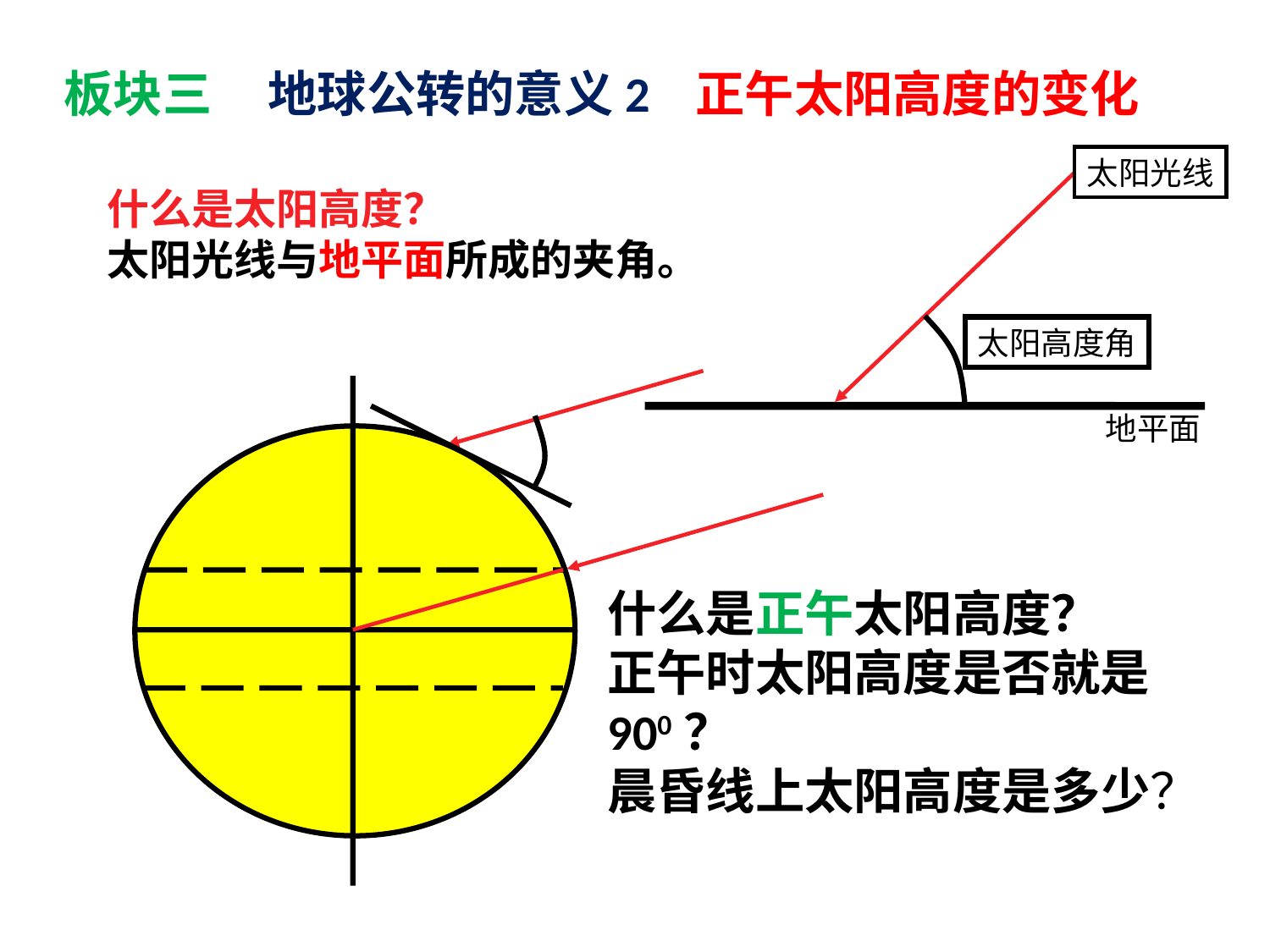

板块三     地球公转的意义2   正午太阳高度的变化
太阳光线

什么是太阳高度？
太阳光线与地平面所成的夹角。

太阳高度角

地平面

什么是正午太阳高度？
正午时太阳高度是否就是900？
晨昏线上太阳高度是多少？